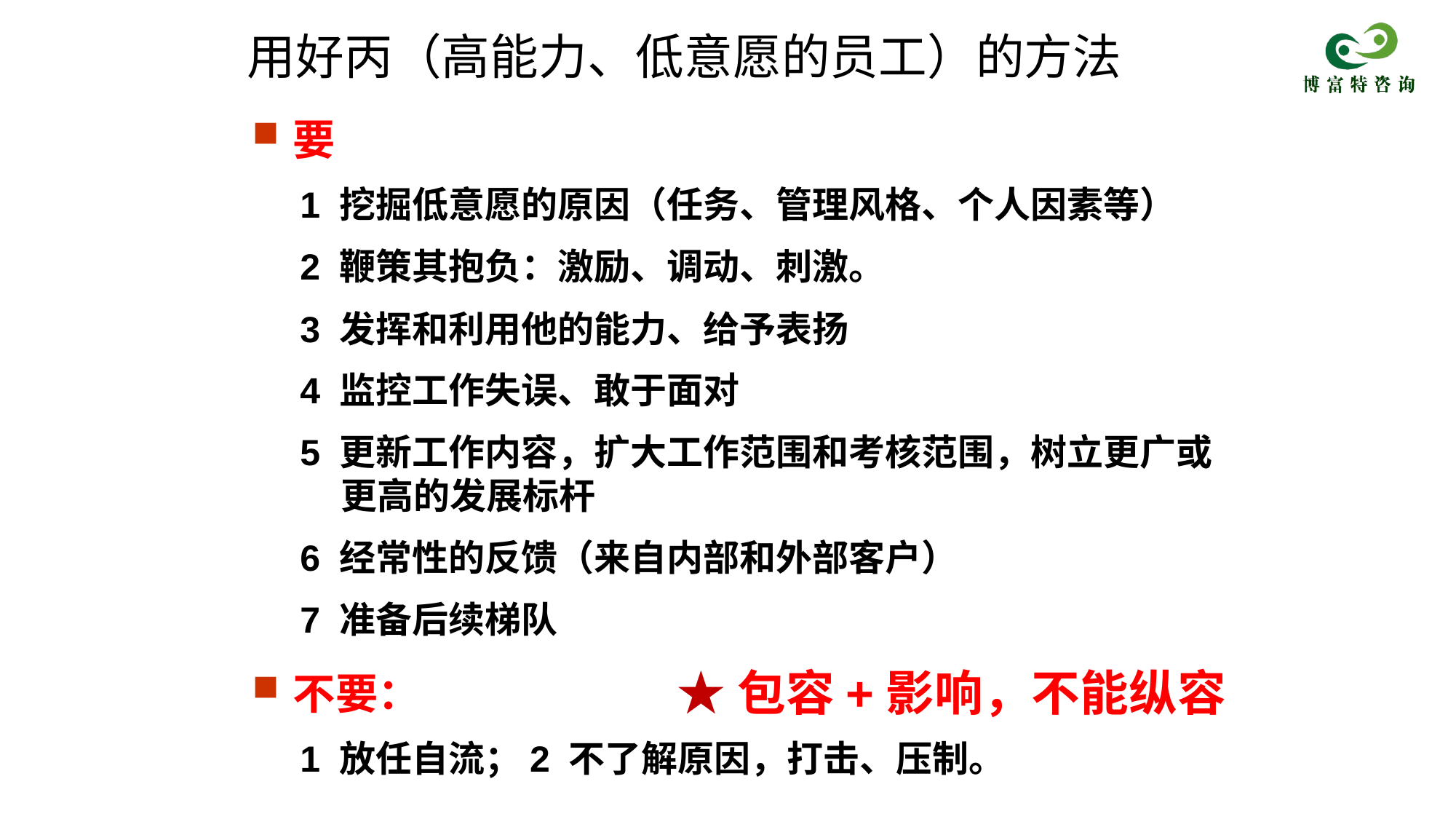

# 用好丙（高能力、低意愿的员工）的方法
要
1 挖掘低意愿的原因（任务、管理风格、个人因素等）
2 鞭策其抱负：激励、调动、刺激。
3 发挥和利用他的能力、给予表扬
4 监控工作失误、敢于面对
5 更新工作内容，扩大工作范围和考核范围，树立更广或更高的发展标杆
6 经常性的反馈（来自内部和外部客户）
7 准备后续梯队
不要：
1 放任自流；2 不了解原因，打击、压制。
 ★包容+影响，不能纵容